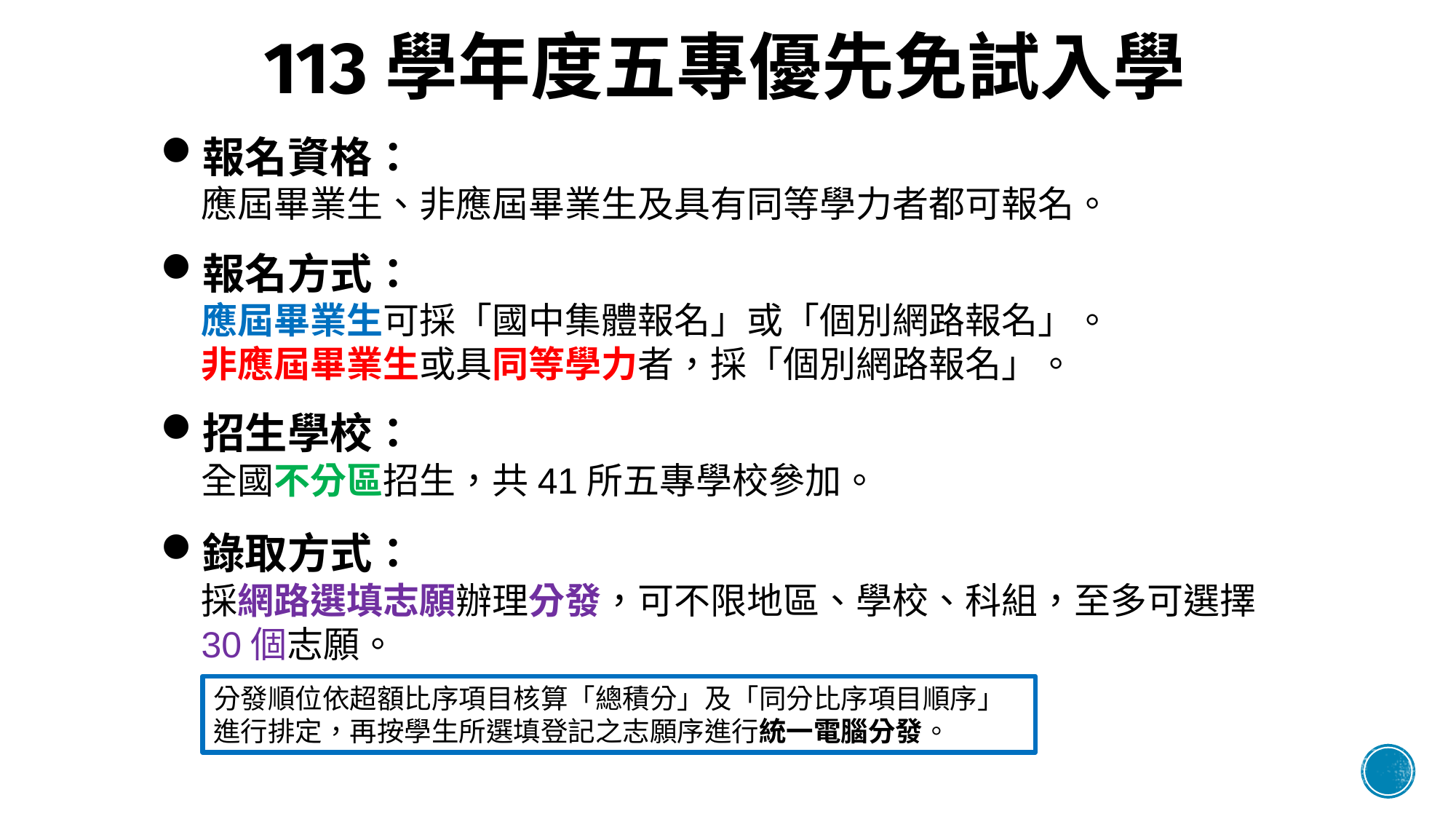

# 113學年度五專優先免試入學
報名資格：
應屆畢業生、非應屆畢業生及具有同等學力者都可報名。

報名方式：
應屆畢業生可採「國中集體報名」或「個別網路報名」。
非應屆畢業生或具同等學力者，採「個別網路報名」。

招生學校：
全國不分區招生，共41所五專學校參加。

錄取方式：
採網路選填志願辦理分發，可不限地區、學校、科組，至多可選擇30個志願。
分發順位依超額比序項目核算「總積分」及「同分比序項目順序」進行排定，再按學生所選填登記之志願序進行統一電腦分發。